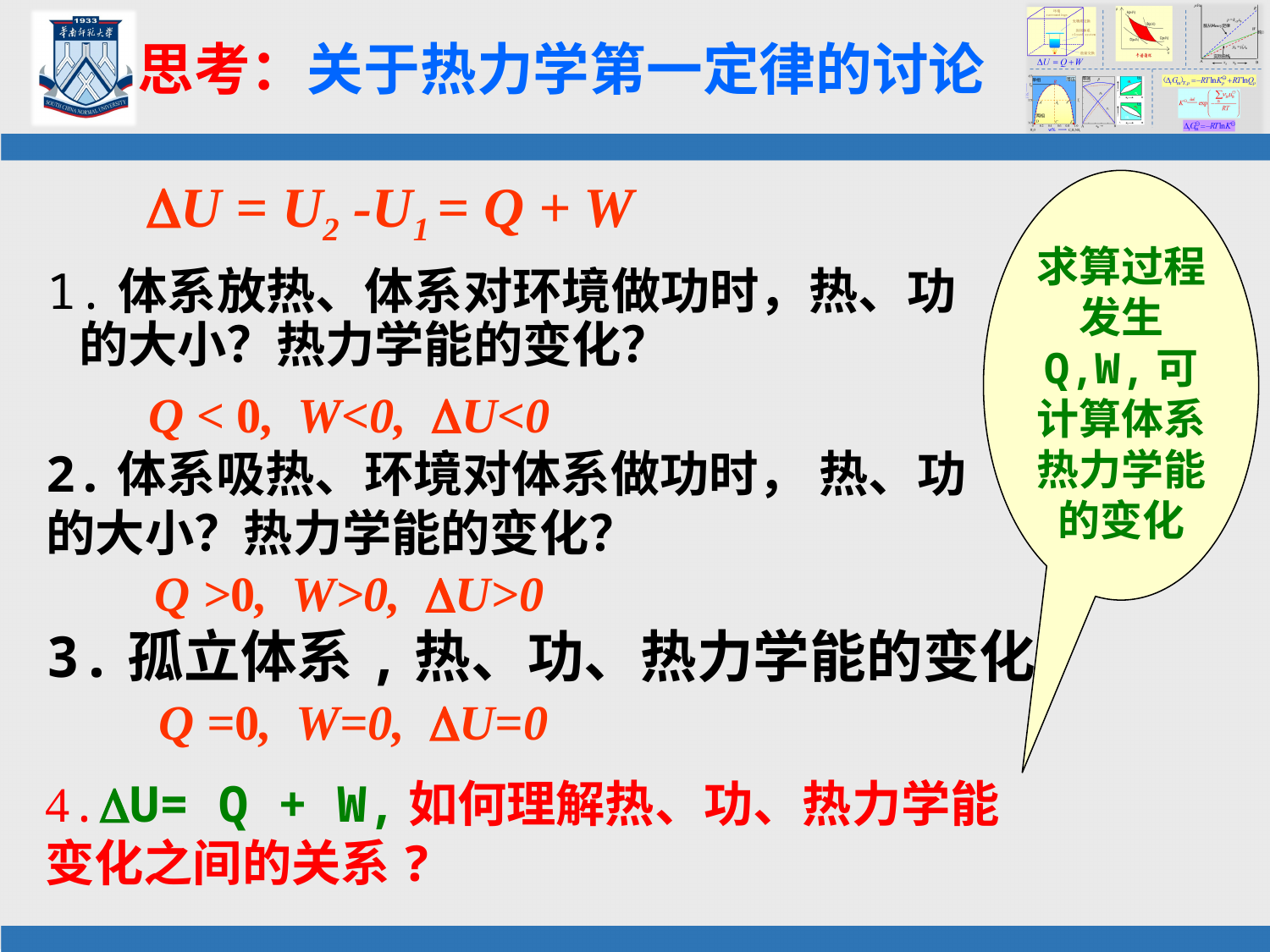

# 思考：关于热力学第一定律的讨论
求算过程发生 Q,W,可计算体系热力学能的变化
ΔU = U2 -U1 = Q + W
1.体系放热、体系对环境做功时，热、功的大小？热力学能的变化？
Q < 0,  W<0,  ΔU<0
2.体系吸热、环境对体系做功时， 热、功的大小？热力学能的变化？
Q >0,  W>0,  ΔU>0
3.孤立体系,热、功、热力学能的变化？
Q =0,  W=0,  ΔU=0
4.ΔU= Q + W,如何理解热、功、热力学能变化之间的关系?